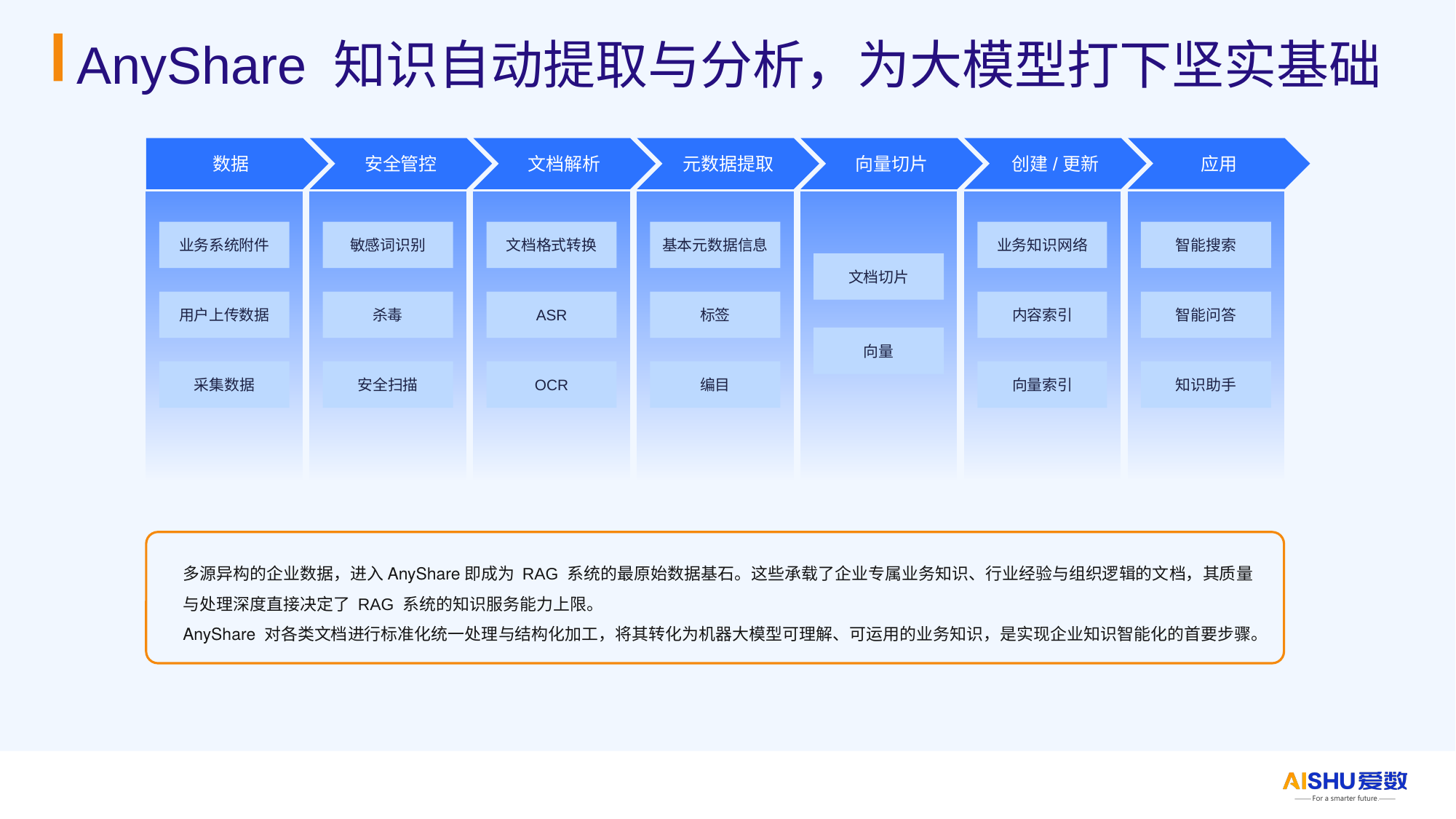

# AnyShare 知识自动提取与分析，为大模型打下坚实基础
创建/更新
应用
数据
安全管控
文档解析
元数据提取
向量切片

业务系统附件
敏感词识别
文档格式转换
基本元数据信息
业务知识网络
智能搜索
文档切片
用户上传数据
杀毒
ASR
标签
内容索引
智能问答
向量
采集数据
安全扫描
OCR
编目
向量索引
知识助手

多源异构的企业数据，进入AnyShare即成为 RAG 系统的最原始数据基石。这些承载了企业专属业务知识、行业经验与组织逻辑的文档，其质量与处理深度直接决定了 RAG 系统的知识服务能力上限。
AnyShare 对各类文档进行标准化统一处理与结构化加工，将其转化为机器大模型可理解、可运用的业务知识，是实现企业知识智能化的首要步骤。